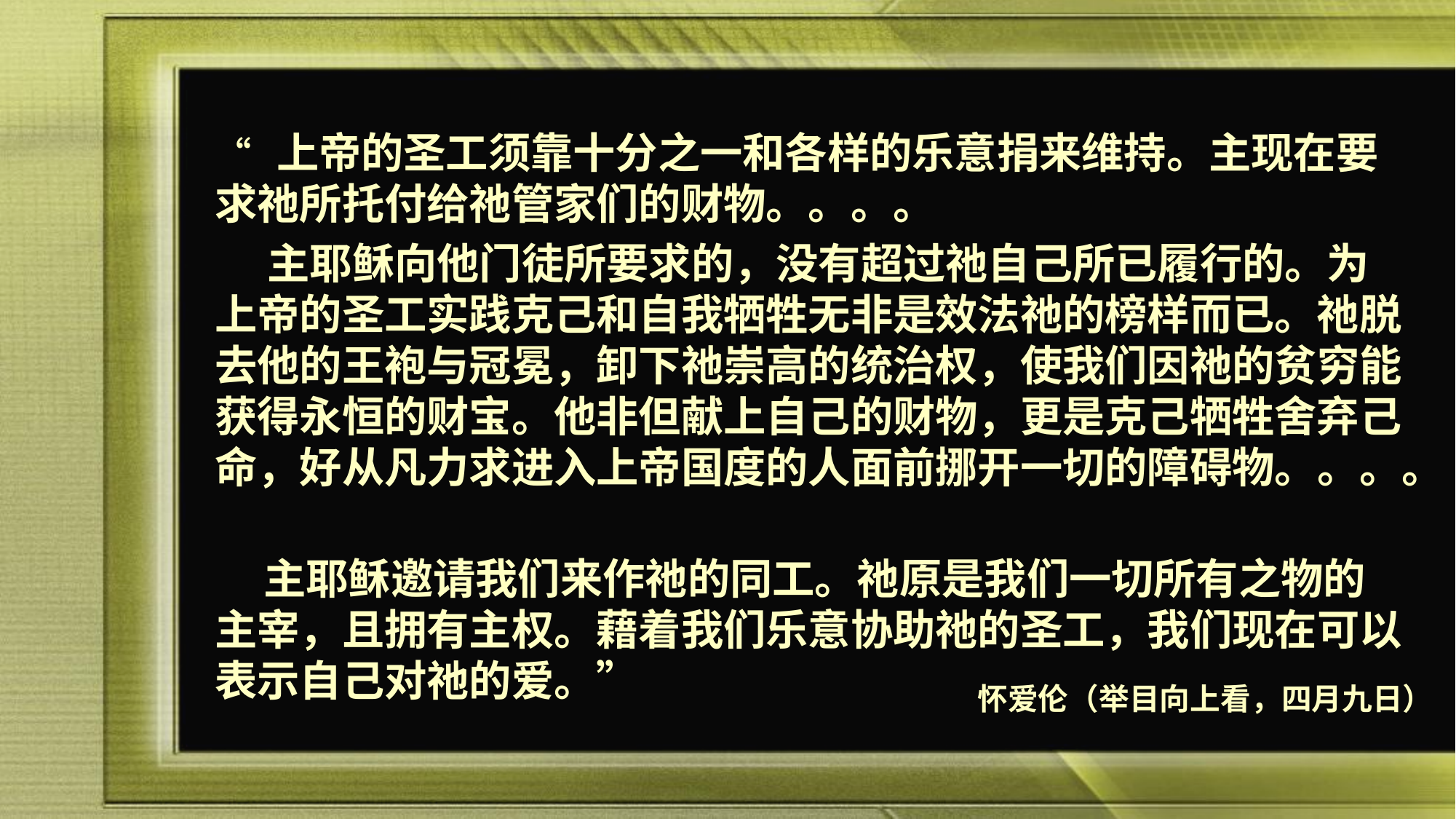

“  上帝的圣工须靠十分之一和各样的乐意捐来维持。主现在要求祂所托付给祂管家们的财物。。。。
 主耶稣向他门徒所要求的，没有超过祂自己所已履行的。为上帝的圣工实践克己和自我牺牲无非是效法祂的榜样而已。祂脱去他的王袍与冠冕，卸下祂崇高的统治权，使我们因祂的贫穷能获得永恒的财宝。他非但献上自己的财物，更是克己牺牲舍弃己命，好从凡力求进入上帝国度的人面前挪开一切的障碍物。。。。
    主耶稣邀请我们来作祂的同工。祂原是我们一切所有之物的主宰，且拥有主权。藉着我们乐意协助祂的圣工，我们现在可以表示自己对祂的爱。”
怀爱伦（举目向上看，四月九日）